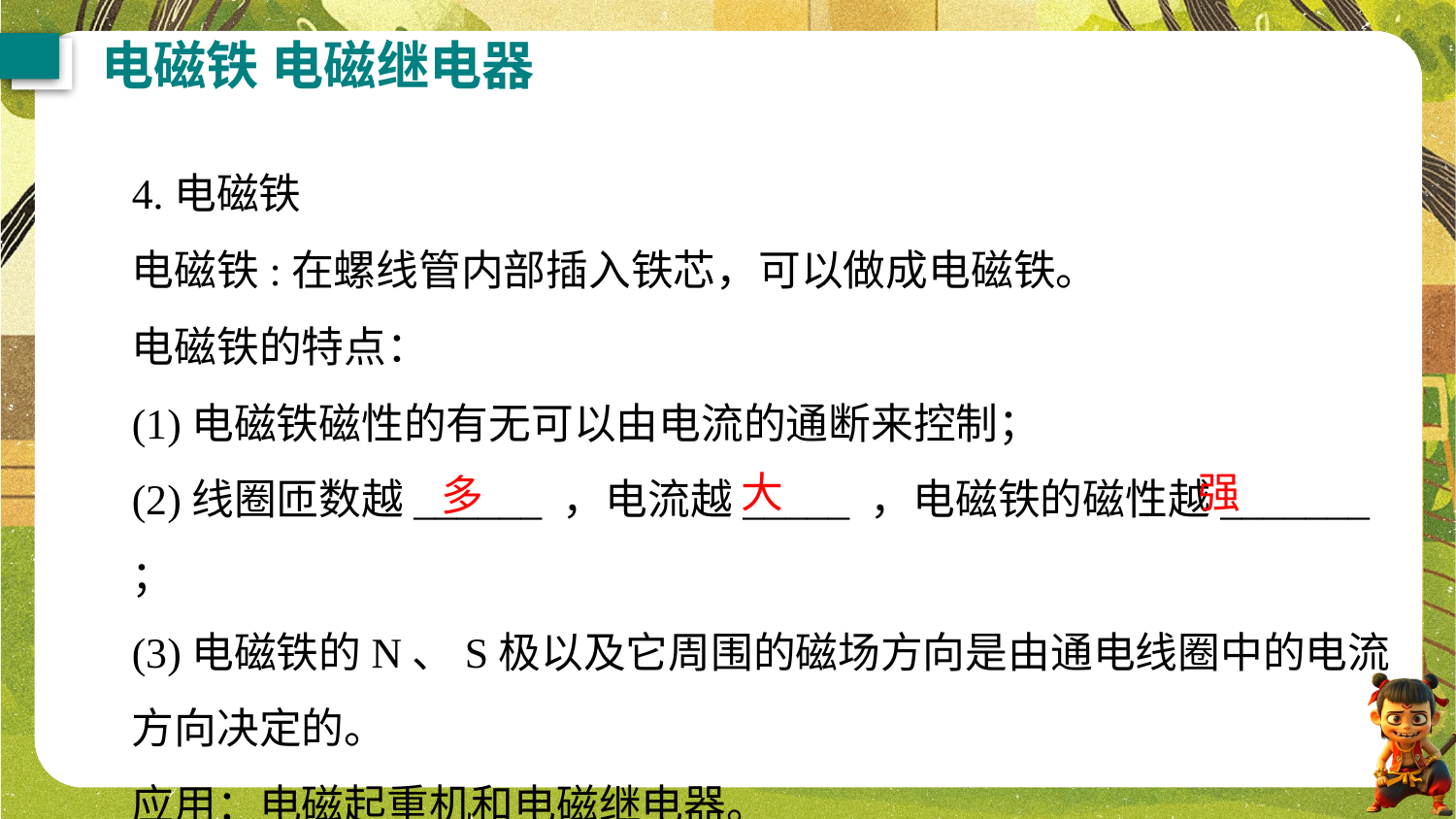

电磁铁 电磁继电器

4.电磁铁
电磁铁:在螺线管内部插入铁芯，可以做成电磁铁。
电磁铁的特点：
(1)电磁铁磁性的有无可以由电流的通断来控制；
(2)线圈匝数越______ ，电流越_____ ，电磁铁的磁性越_______ ；
(3)电磁铁的N、S极以及它周围的磁场方向是由通电线圈中的电流方向决定的。
应用：电磁起重机和电磁继电器。
强
大
多